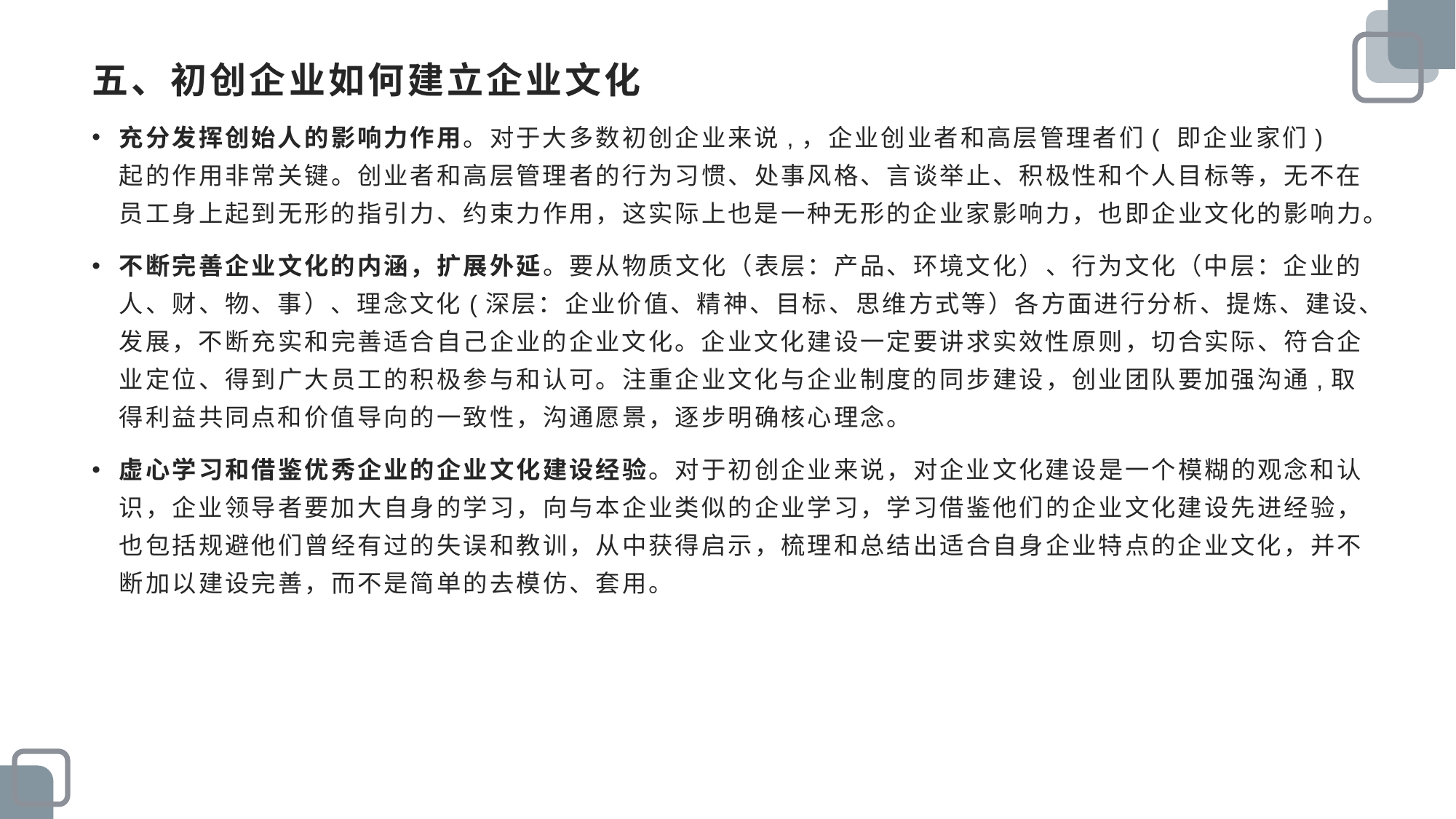

# 五、初创企业如何建立企业文化
充分发挥创始人的影响力作用。对于大多数初创企业来说,，企业创业者和高层管理者们( 即企业家们) 起的作用非常关键。创业者和高层管理者的行为习惯、处事风格、言谈举止、积极性和个人目标等，无不在员工身上起到无形的指引力、约束力作用，这实际上也是一种无形的企业家影响力，也即企业文化的影响力。
不断完善企业文化的内涵，扩展外延。要从物质文化（表层：产品、环境文化）、行为文化（中层：企业的人、财、物、事）、理念文化(深层：企业价值、精神、目标、思维方式等）各方面进行分析、提炼、建设、发展，不断充实和完善适合自己企业的企业文化。企业文化建设一定要讲求实效性原则，切合实际、符合企业定位、得到广大员工的积极参与和认可。注重企业文化与企业制度的同步建设，创业团队要加强沟通,取得利益共同点和价值导向的一致性，沟通愿景，逐步明确核心理念。
虚心学习和借鉴优秀企业的企业文化建设经验。对于初创企业来说，对企业文化建设是一个模糊的观念和认识，企业领导者要加大自身的学习，向与本企业类似的企业学习，学习借鉴他们的企业文化建设先进经验，也包括规避他们曾经有过的失误和教训，从中获得启示，梳理和总结出适合自身企业特点的企业文化，并不断加以建设完善，而不是简单的去模仿、套用。